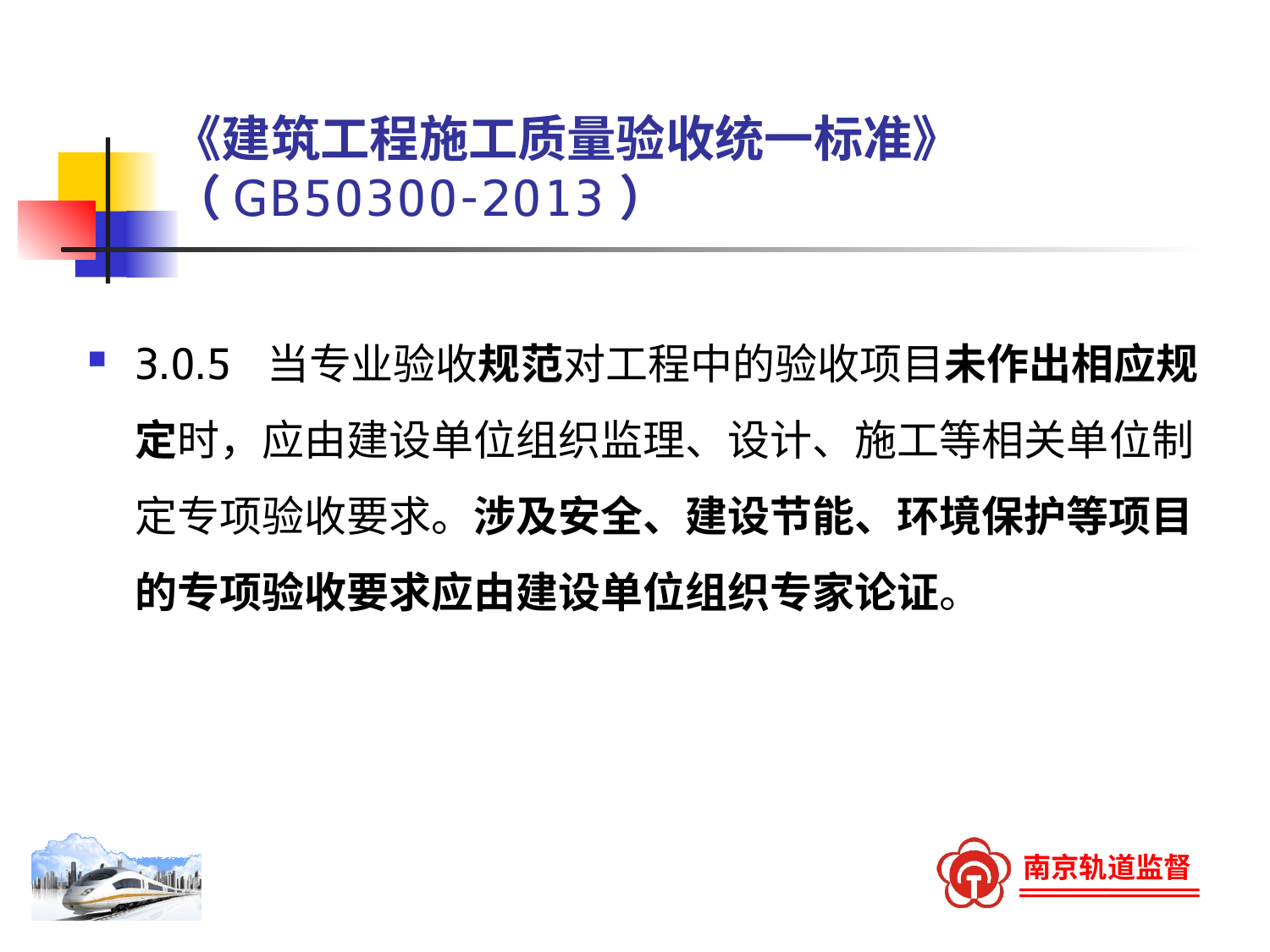

# 《建筑工程施工质量验收统一标准》（GB50300-2013）

3.0.5  当专业验收规范对工程中的验收项目未作出相应规定时，应由建设单位组织监理、设计、施工等相关单位制定专项验收要求。涉及安全、建设节能、环境保护等项目的专项验收要求应由建设单位组织专家论证。